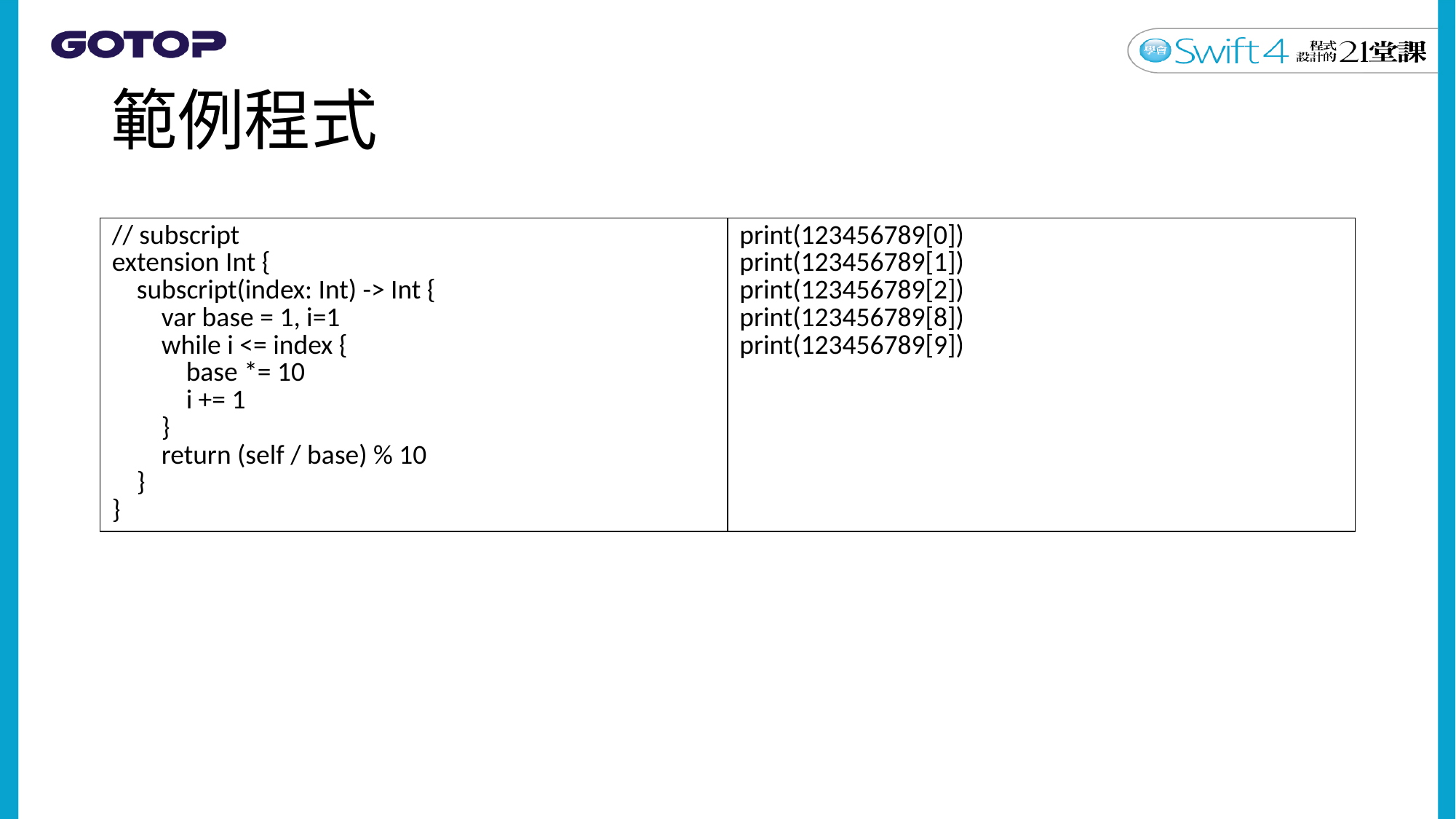

# 範例程式
| // subscript extension Int { subscript(index: Int) -> Int { var base = 1, i=1 while i <= index { base \*= 10 i += 1 } return (self / base) % 10 } } | print(123456789[0]) print(123456789[1]) print(123456789[2]) print(123456789[8]) print(123456789[9]) |
| --- | --- |